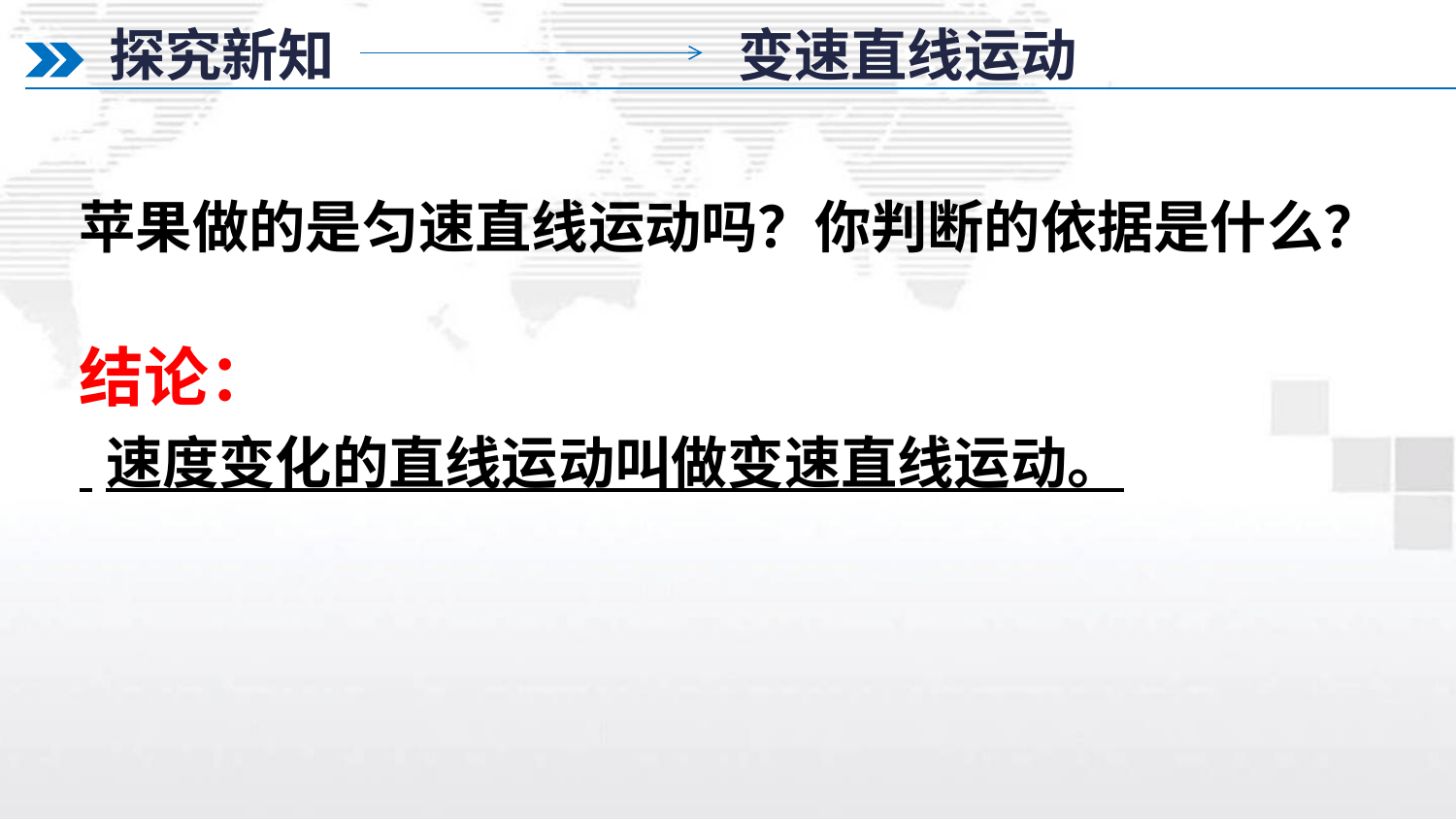

变速直线运动
# 探究新知
苹果做的是匀速直线运动吗？你判断的依据是什么？
结论：
 速度变化的直线运动叫做变速直线运动。